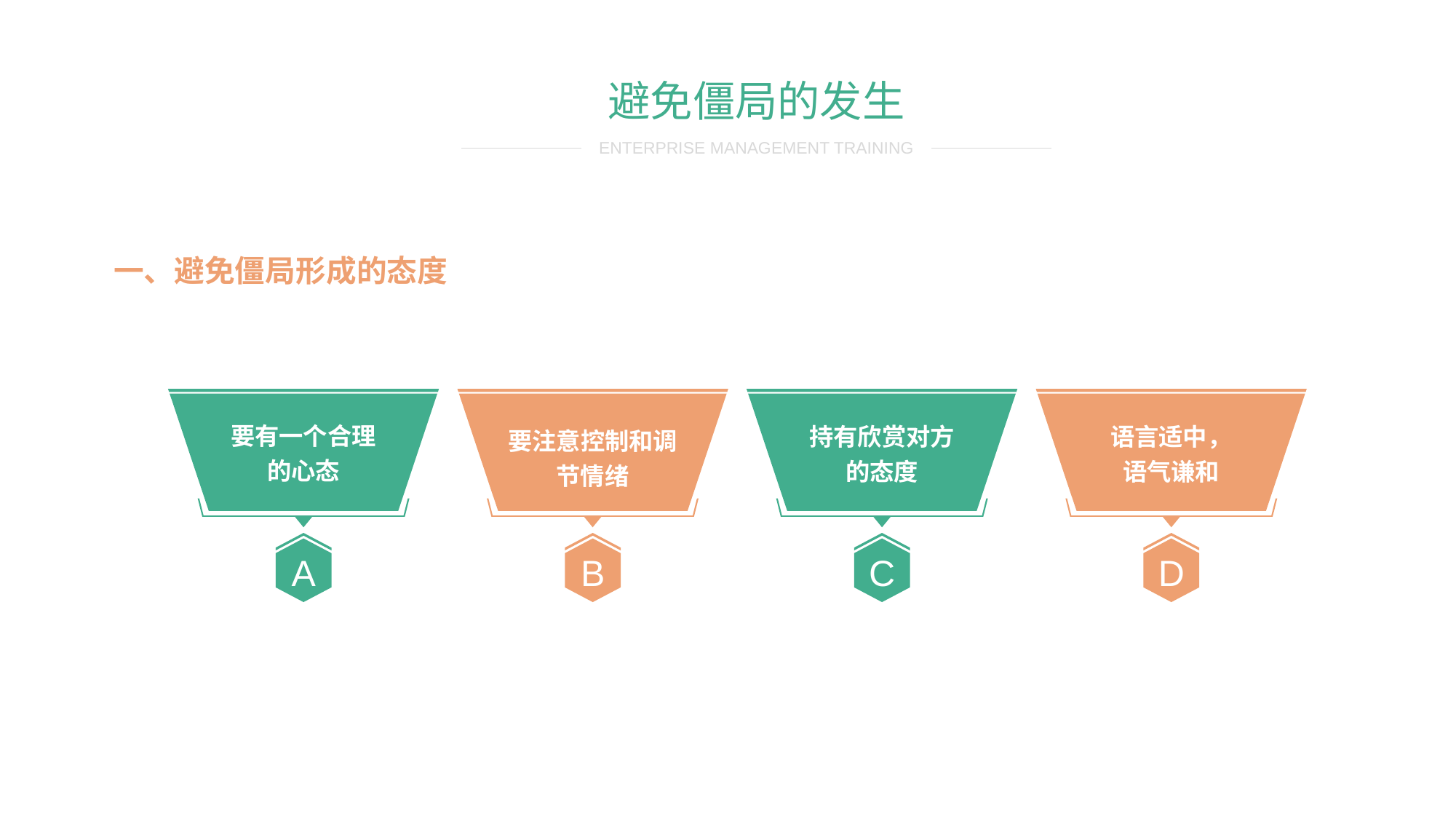

避免僵局的发生
ENTERPRISE MANAGEMENT TRAINING
一、避免僵局形成的态度

A

B

C

D
要有一个合理
的心态
持有欣赏对方
的态度
语言适中，
语气谦和
要注意控制和调节情绪